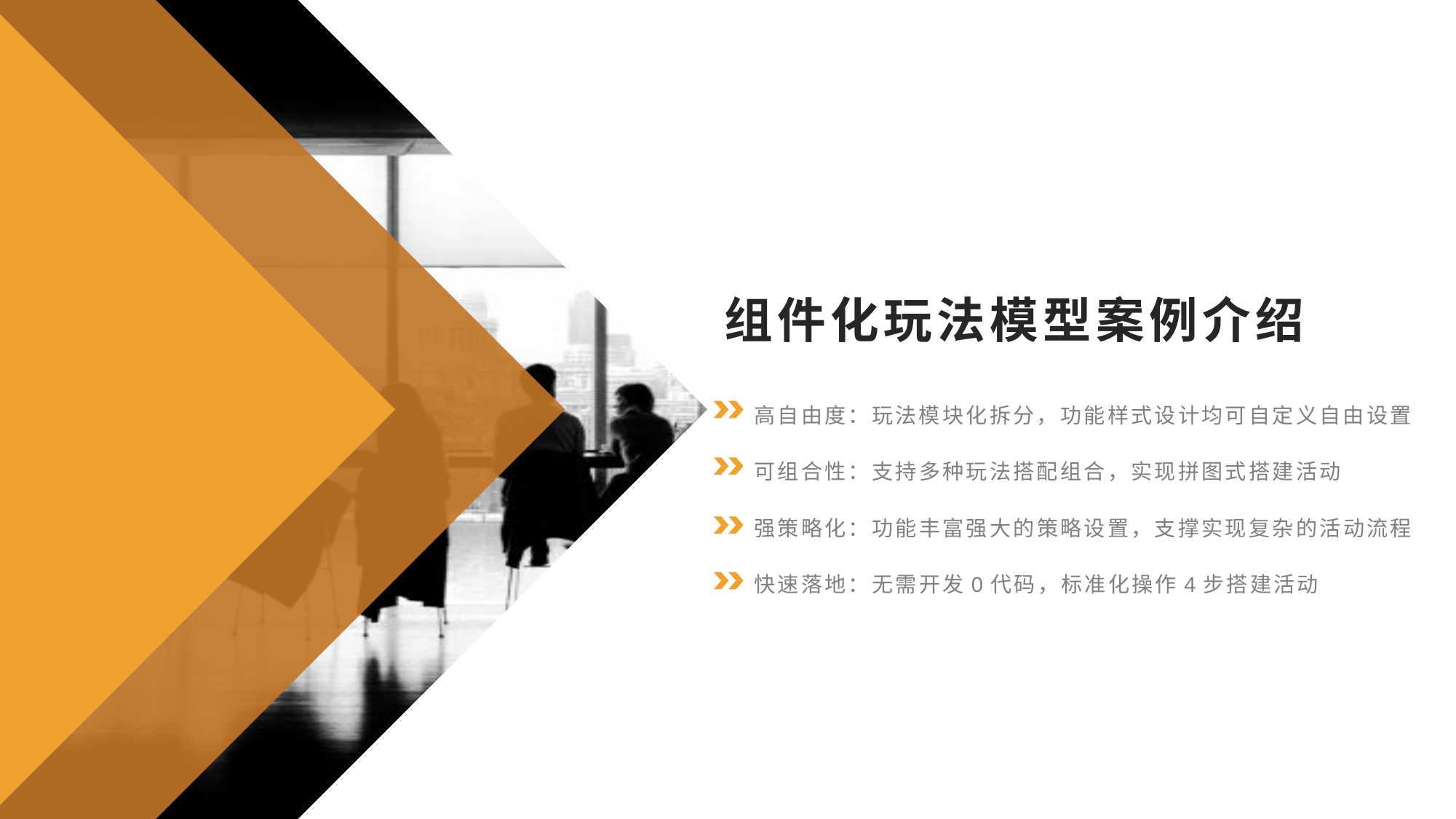

组件化玩法模型案例介绍
高自由度：玩法模块化拆分，功能样式设计均可自定义自由设置
可组合性：支持多种玩法搭配组合，实现拼图式搭建活动
强策略化：功能丰富强大的策略设置，支撑实现复杂的活动流程
快速落地：无需开发0代码，标准化操作4步搭建活动